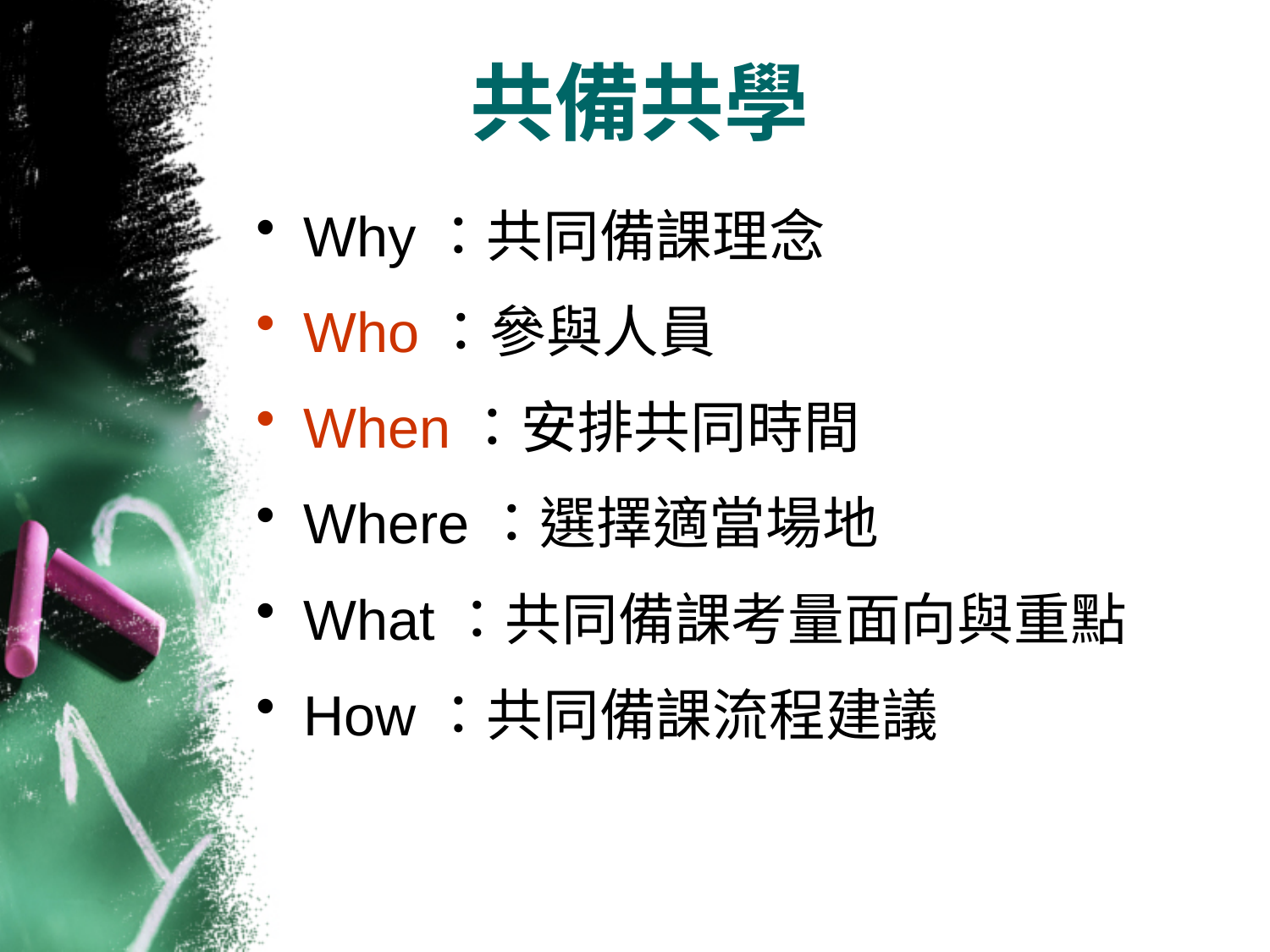

# 共備共學
Why：共同備課理念
Who：參與人員
When：安排共同時間
Where：選擇適當場地
What：共同備課考量面向與重點
How：共同備課流程建議